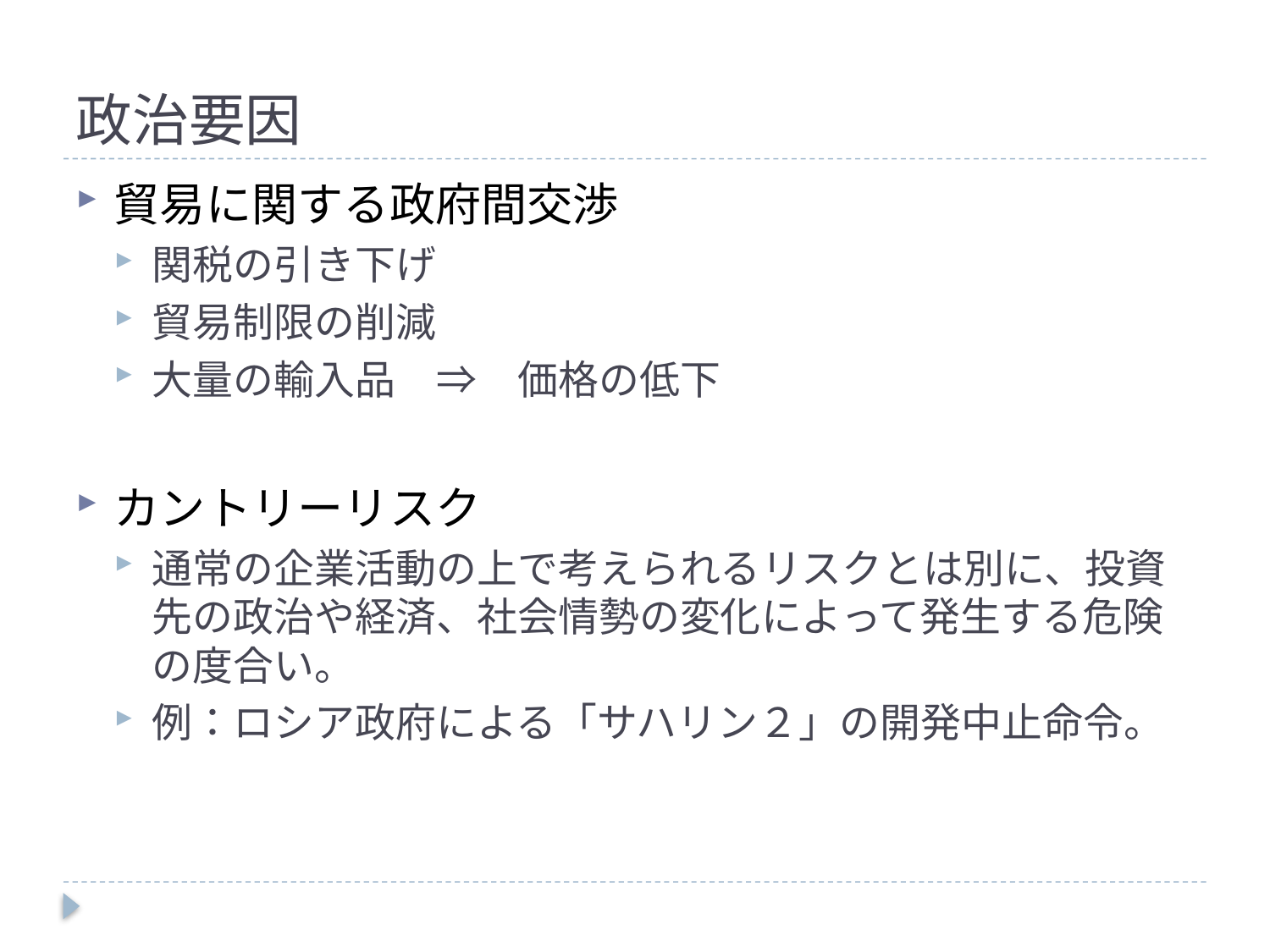

# 政治要因
貿易に関する政府間交渉
関税の引き下げ
貿易制限の削減
大量の輸入品　⇒　価格の低下

カントリーリスク
通常の企業活動の上で考えられるリスクとは別に、投資先の政治や経済、社会情勢の変化によって発生する危険の度合い。
例：ロシア政府による「サハリン２」の開発中止命令。